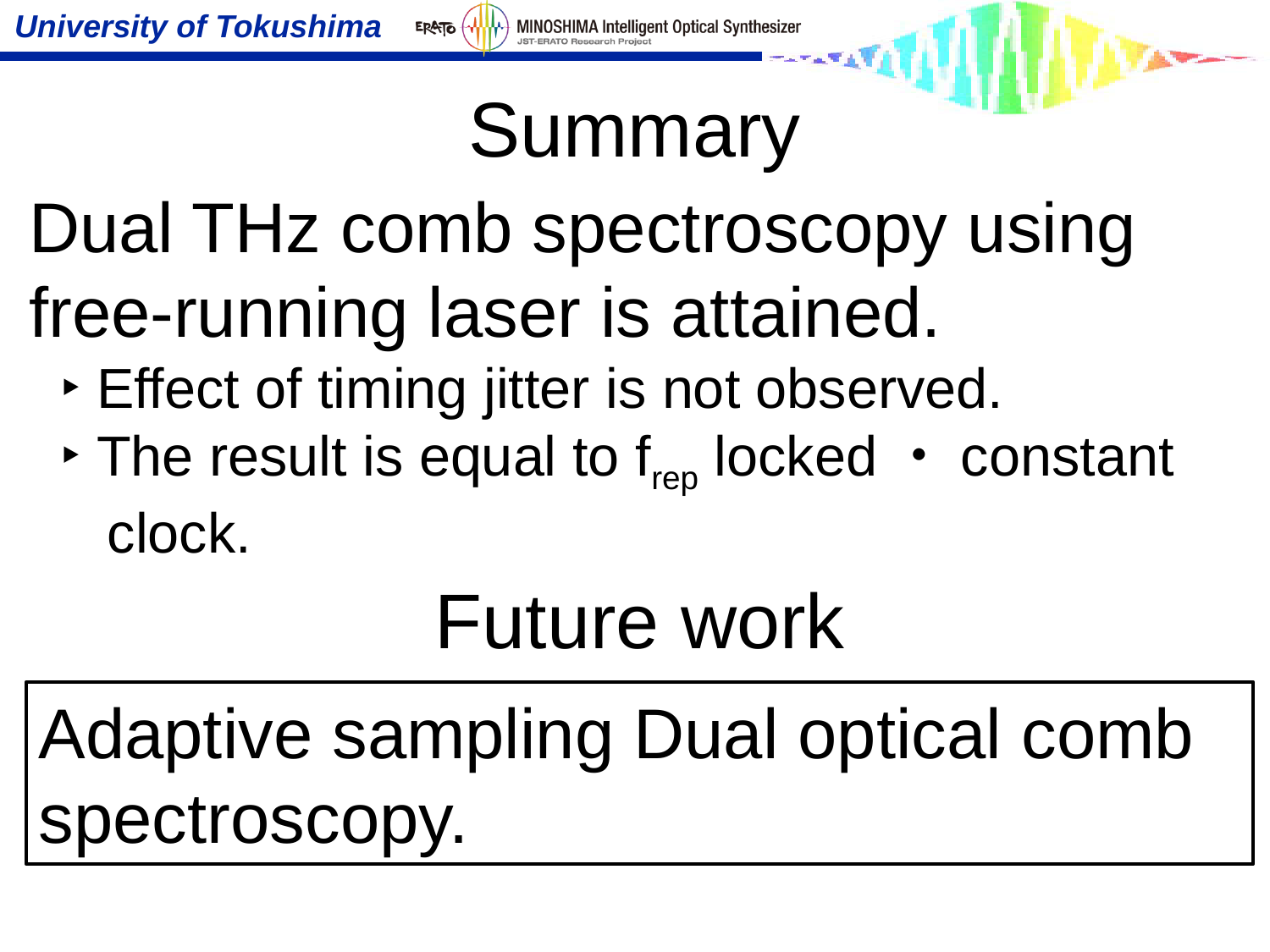

# Summary
Dual THz comb spectroscopy using free-running laser is attained.
  ‣ Effect of timing jitter is not observed.
  ‣ The result is equal to frep locked・constant
     clock.
Future work
Adaptive sampling Dual optical comb spectroscopy.